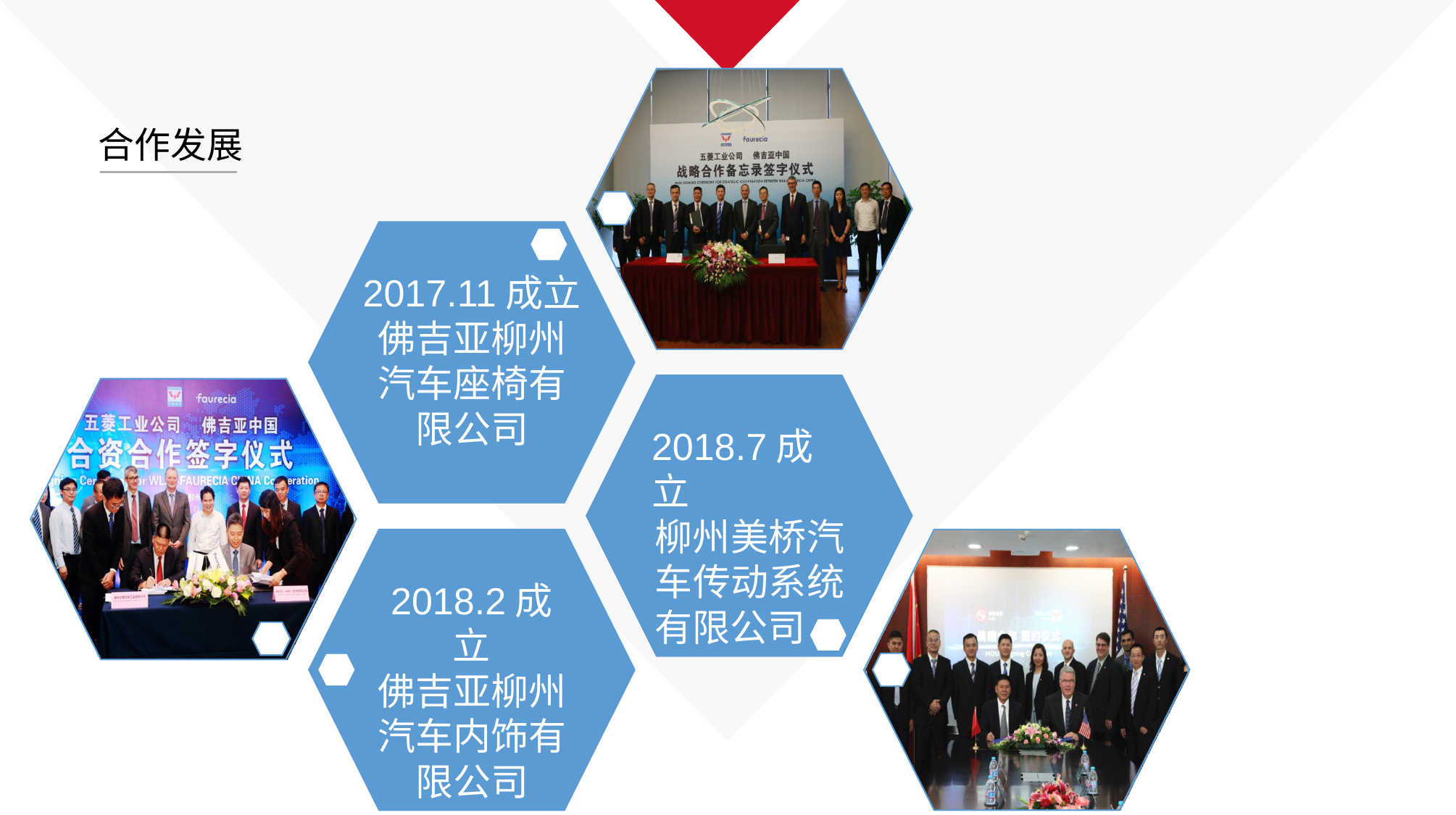

# 合作发展

2017.11成立
佛吉亚柳州 汽车座椅有 限公司

2018.7成立
柳州美桥汽 车传动系统 有限公司

2018.2成立
佛吉亚柳州 汽车内饰有 限公司